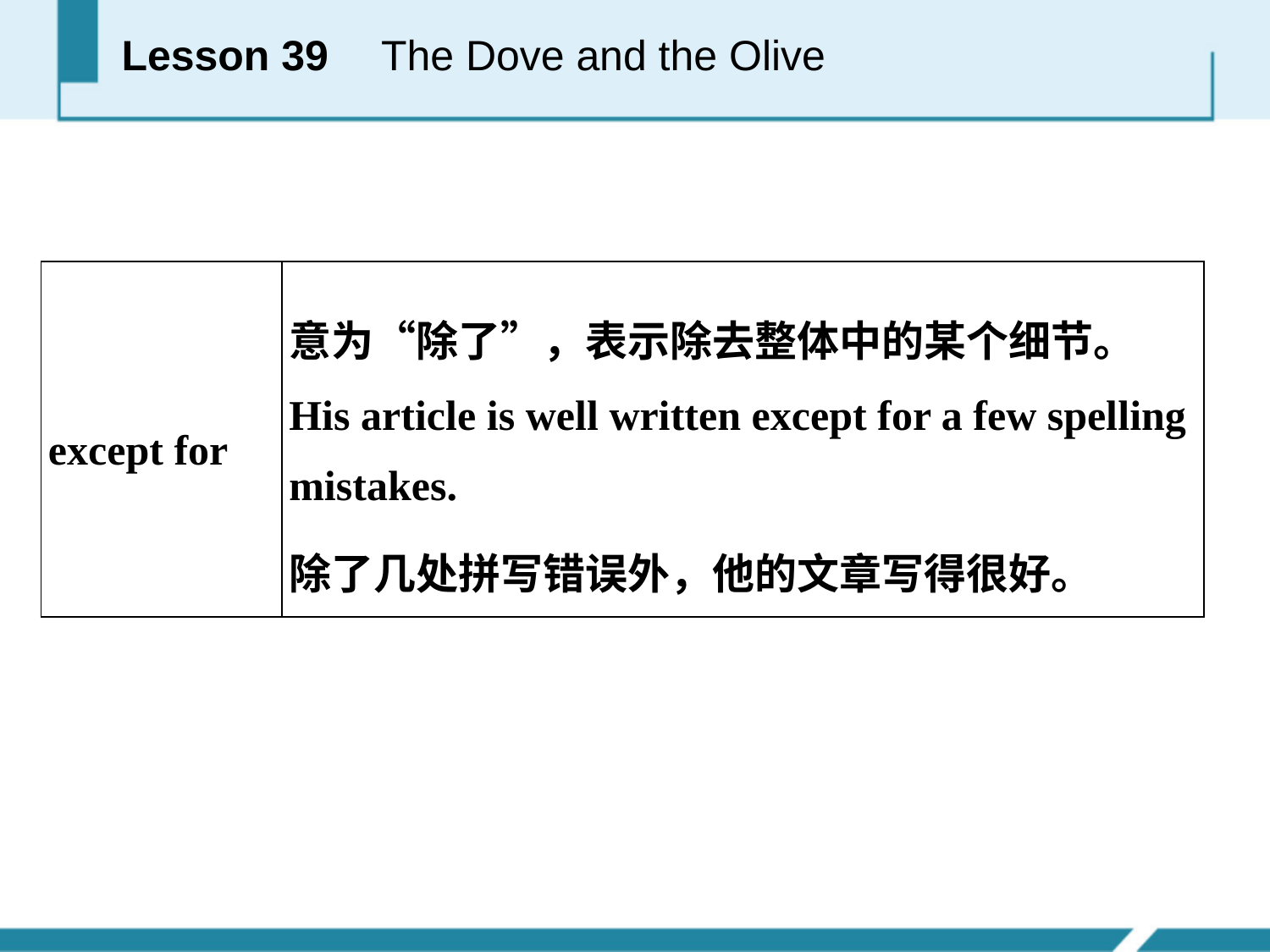

Lesson 39 　The Dove and the Olive
| except for | 意为“除了”，表示除去整体中的某个细节。 His article is well written except for a few spelling mistakes. 除了几处拼写错误外，他的文章写得很好。 |
| --- | --- |